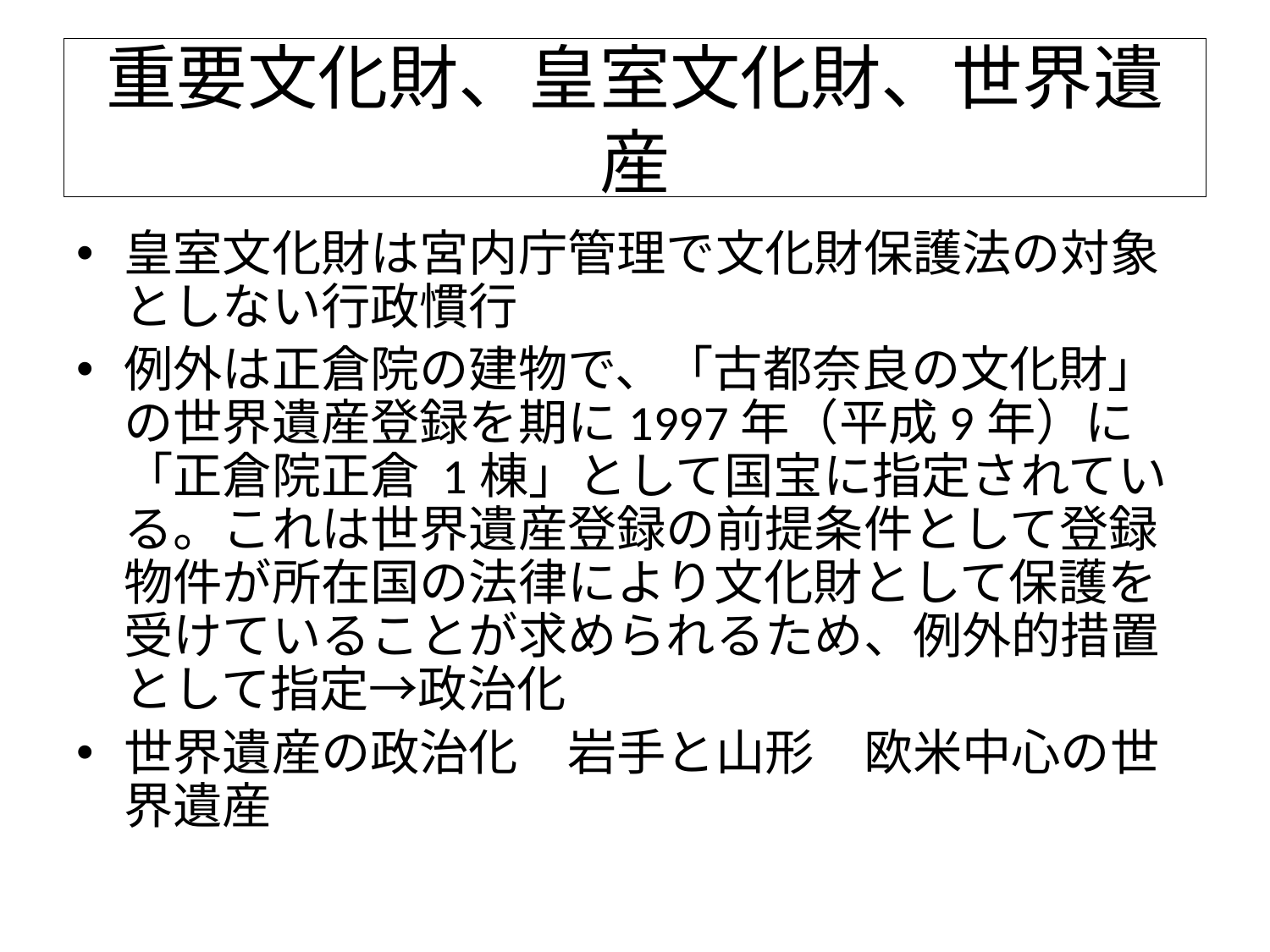

# 重要文化財、皇室文化財、世界遺産
皇室文化財は宮内庁管理で文化財保護法の対象としない行政慣行
例外は正倉院の建物で、「古都奈良の文化財」の世界遺産登録を期に1997年（平成9年）に「正倉院正倉 1棟」として国宝に指定されている。これは世界遺産登録の前提条件として登録物件が所在国の法律により文化財として保護を受けていることが求められるため、例外的措置として指定→政治化
世界遺産の政治化　岩手と山形　欧米中心の世界遺産